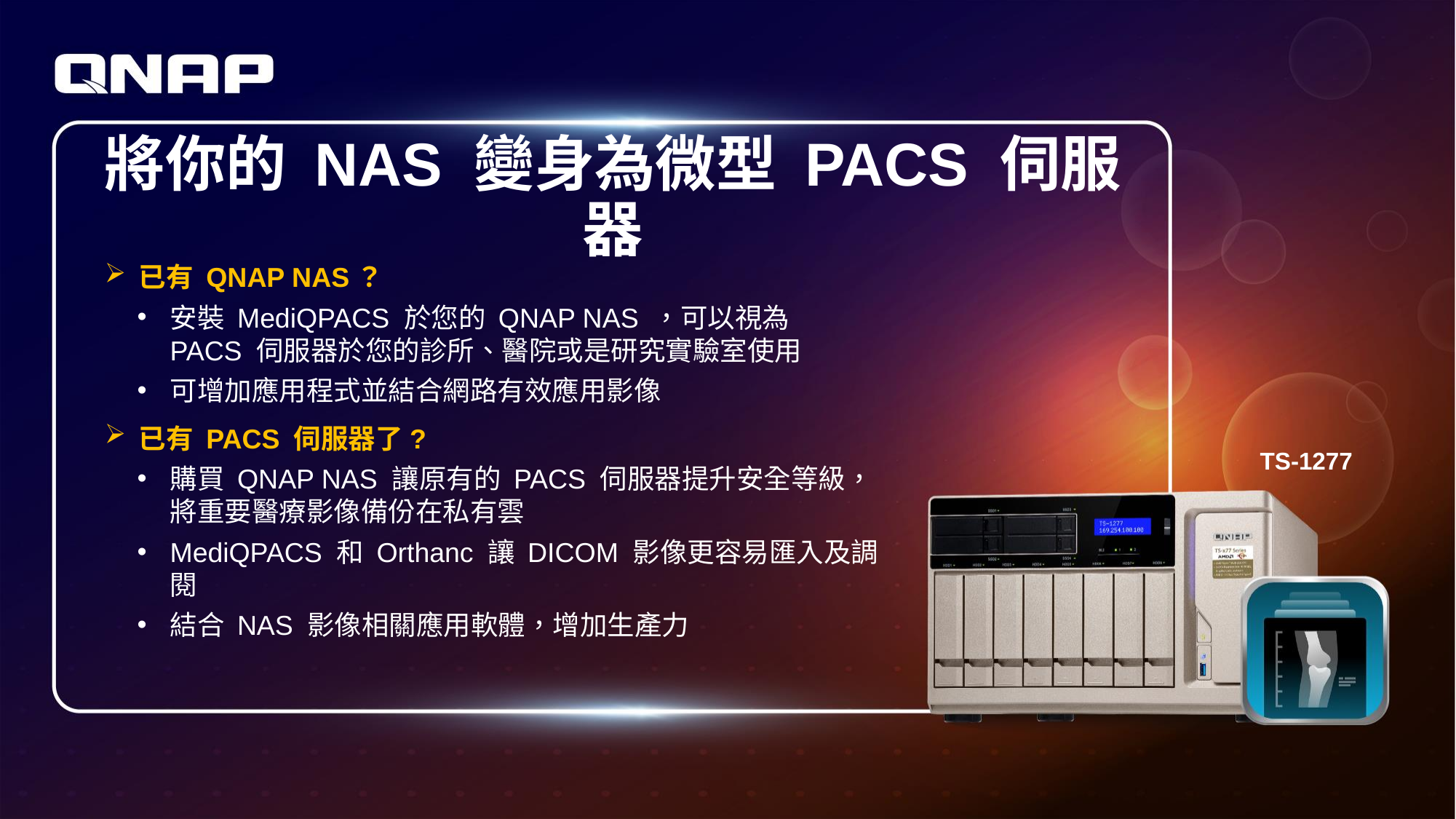

# 將你的 NAS 變身為微型 PACS 伺服器
已有 QNAP NAS？
安裝 MediQPACS 於您的 QNAP NAS ，可以視為 PACS 伺服器於您的診所、醫院或是研究實驗室使用
可增加應用程式並結合網路有效應用影像
已有 PACS 伺服器了?
購買 QNAP NAS 讓原有的 PACS 伺服器提升安全等級，將重要醫療影像備份在私有雲
MediQPACS 和 Orthanc 讓 DICOM 影像更容易匯入及調閱
結合 NAS 影像相關應用軟體，增加生產力
TS-1277